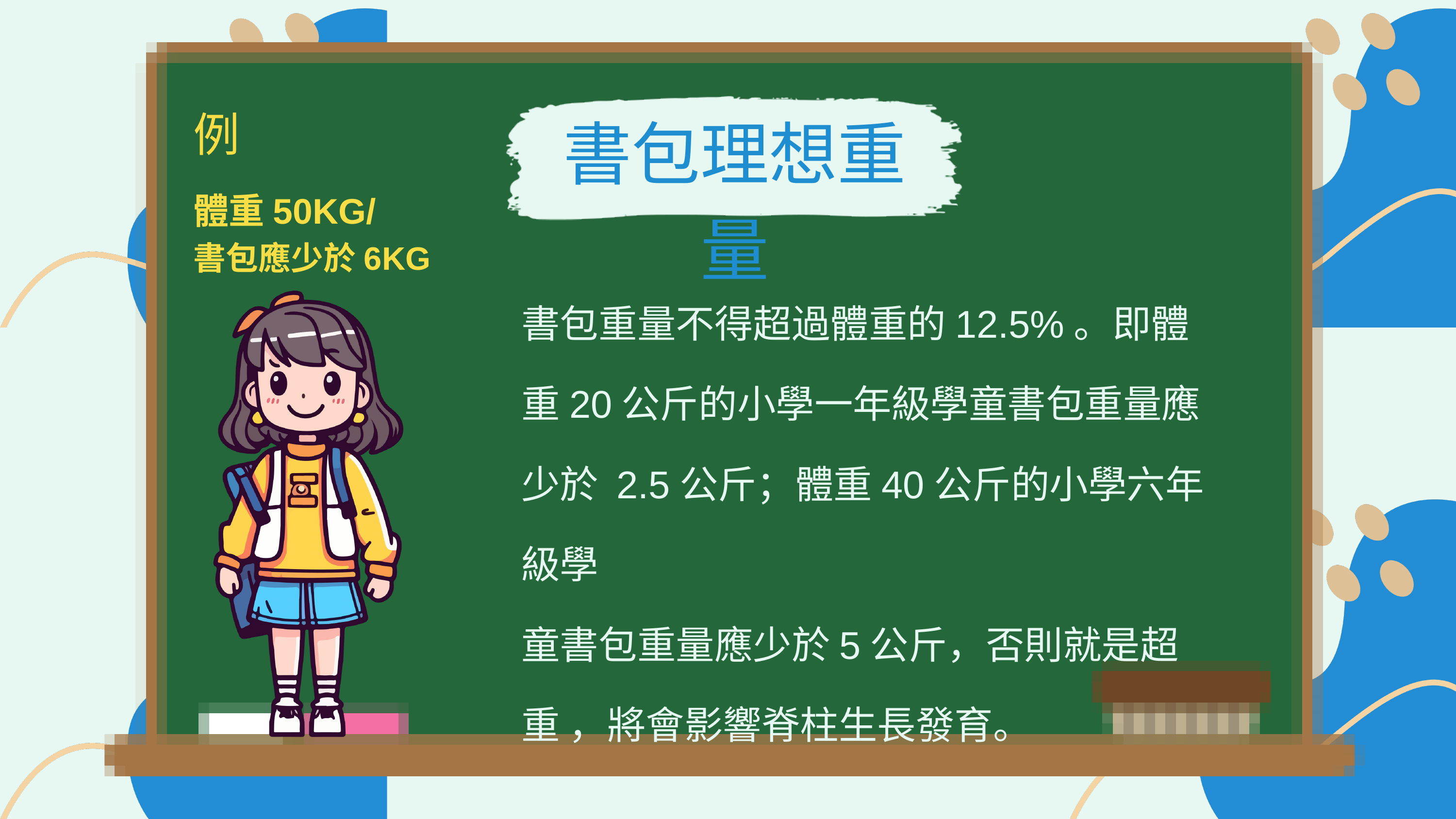

例

書包理想重量
體重50KG/
書包應少於6KG
書包重量不得超過體重的12.5%。即體重20公斤的小學一年級學童書包重量應少於 2.5公斤；體重40公斤的小學六年級學
童書包重量應少於5公斤，否則就是超重 ，將會影響脊柱生長發育。